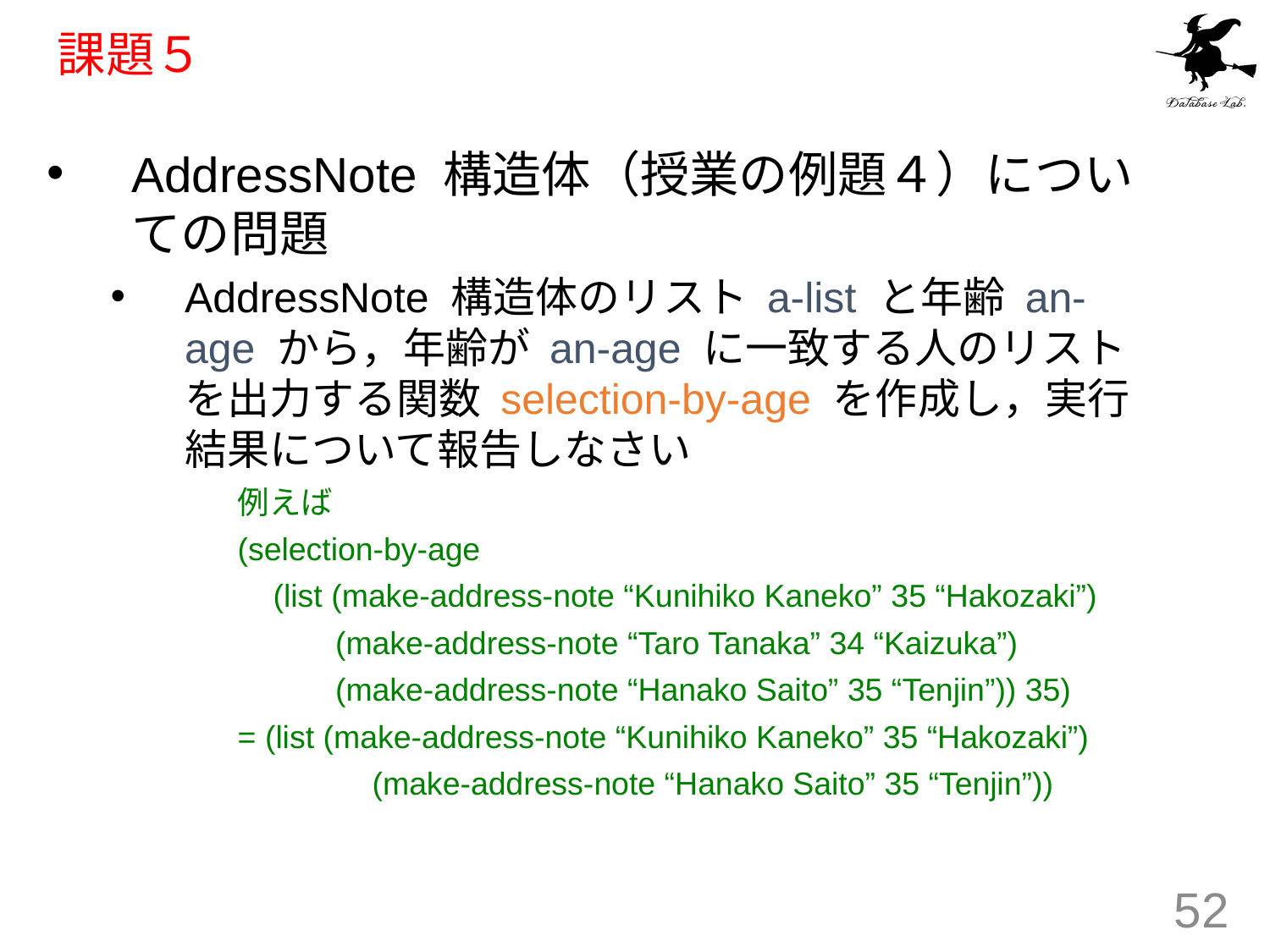

# 課題５
AddressNote 構造体（授業の例題４）についての問題
AddressNote 構造体のリスト a-list と年齢 an-age から，年齢が an-age に一致する人のリストを出力する関数 selection-by-age を作成し，実行結果について報告しなさい
例えば
(selection-by-age
    (list (make-address-note “Kunihiko Kaneko” 35 “Hakozaki”)
           (make-address-note “Taro Tanaka” 34 “Kaizuka”)
           (make-address-note “Hanako Saito” 35 “Tenjin”)) 35)
= (list (make-address-note “Kunihiko Kaneko” 35 “Hakozaki”)
　　　　(make-address-note “Hanako Saito” 35 “Tenjin”))
52